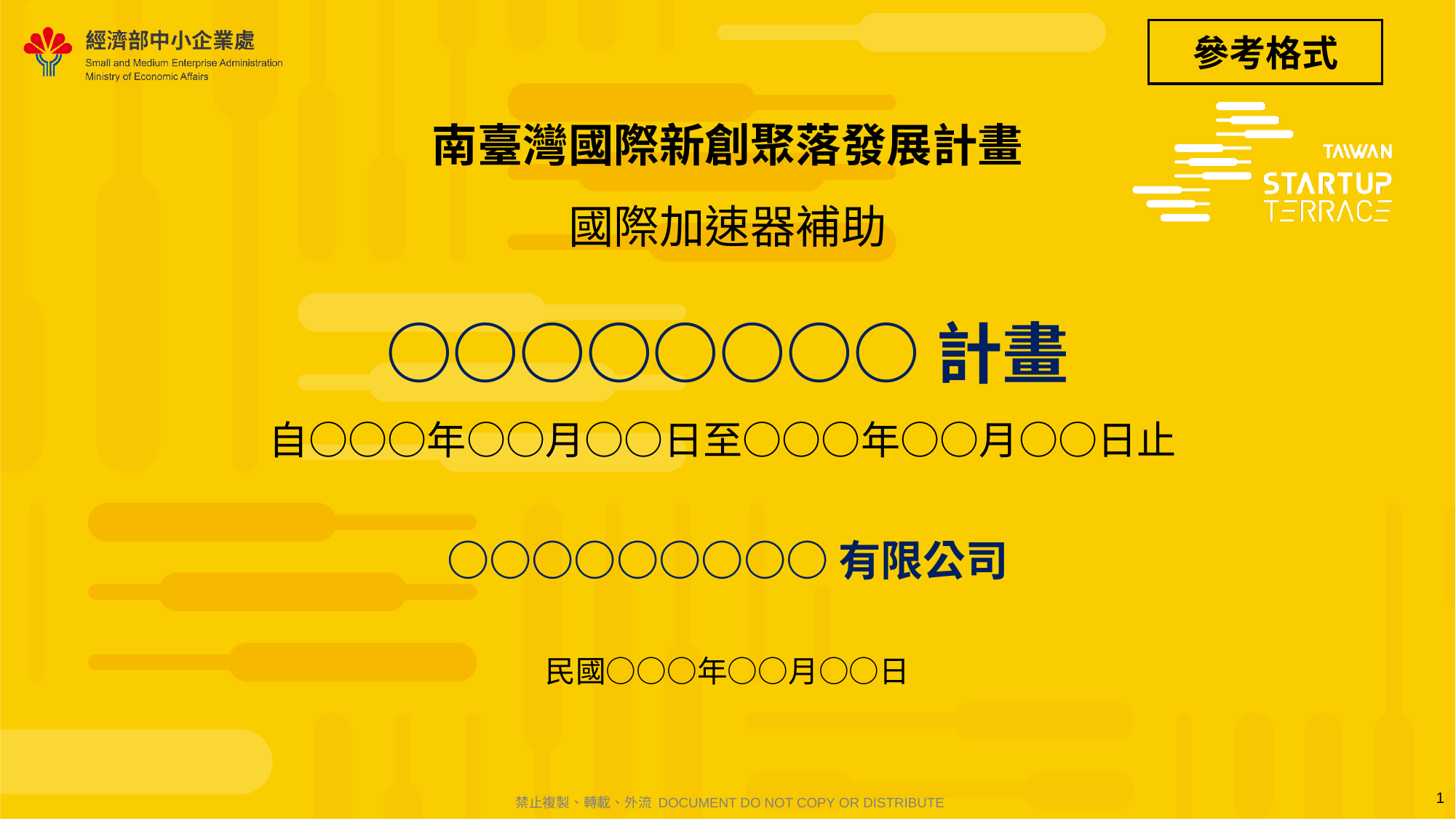

參考格式
南臺灣國際新創聚落發展計畫
國際加速器補助
# ○○○○○○○○計畫 自○○○年○○月○○日至○○○年○○月○○日止
○○○○○○○○○有限公司

民國○○○年○○月○○日
1